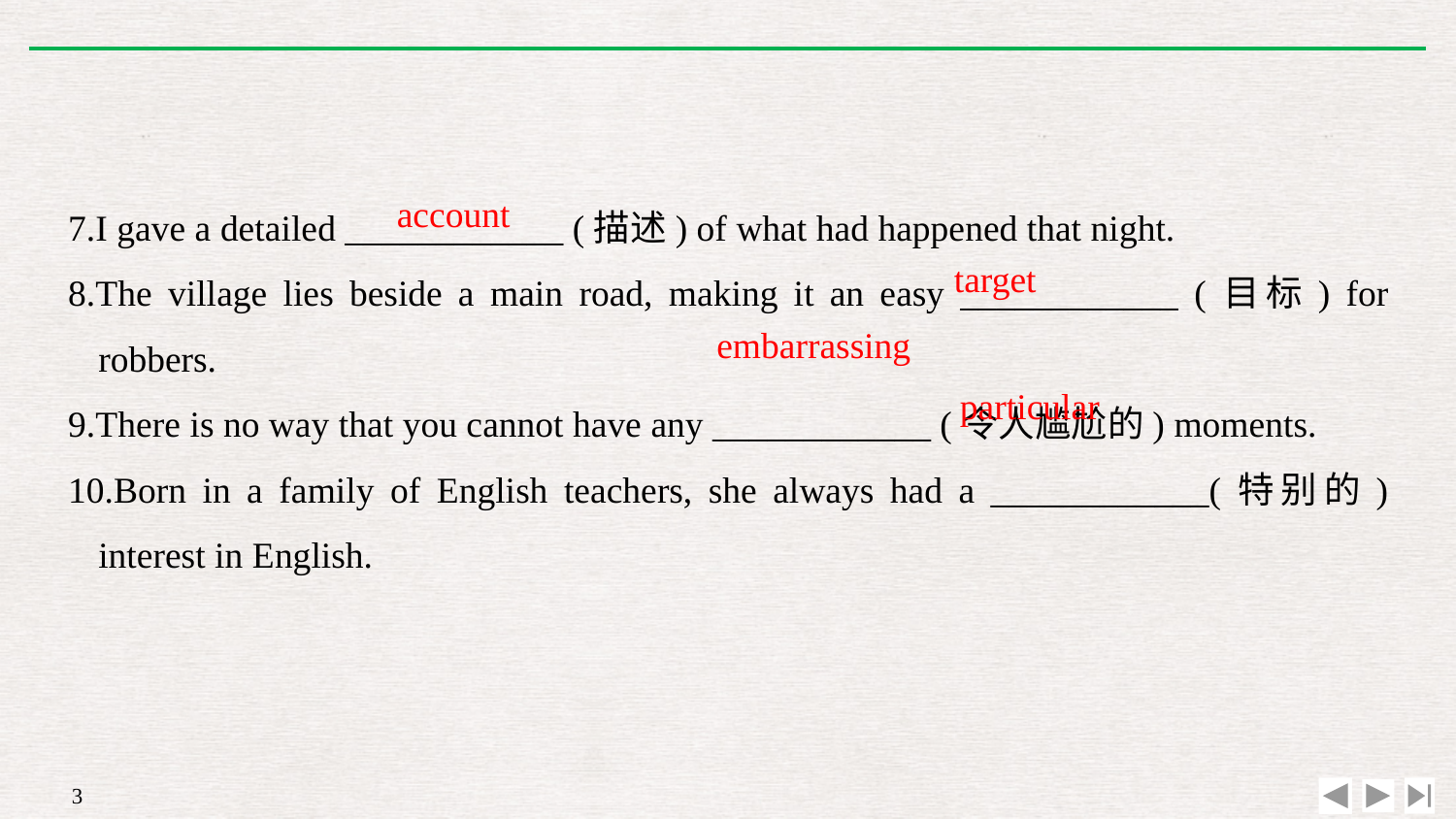

7.I gave a detailed ____________ (描述) of what had happened that night.
8.The village lies beside a main road, making it an easy ____________ (目标) for robbers.
9.There is no way that you cannot have any ____________ (令人尴尬的) moments.
10.Born in a family of English teachers, she always had a ____________(特别的) interest in English.
account
target
embarrassing
particular